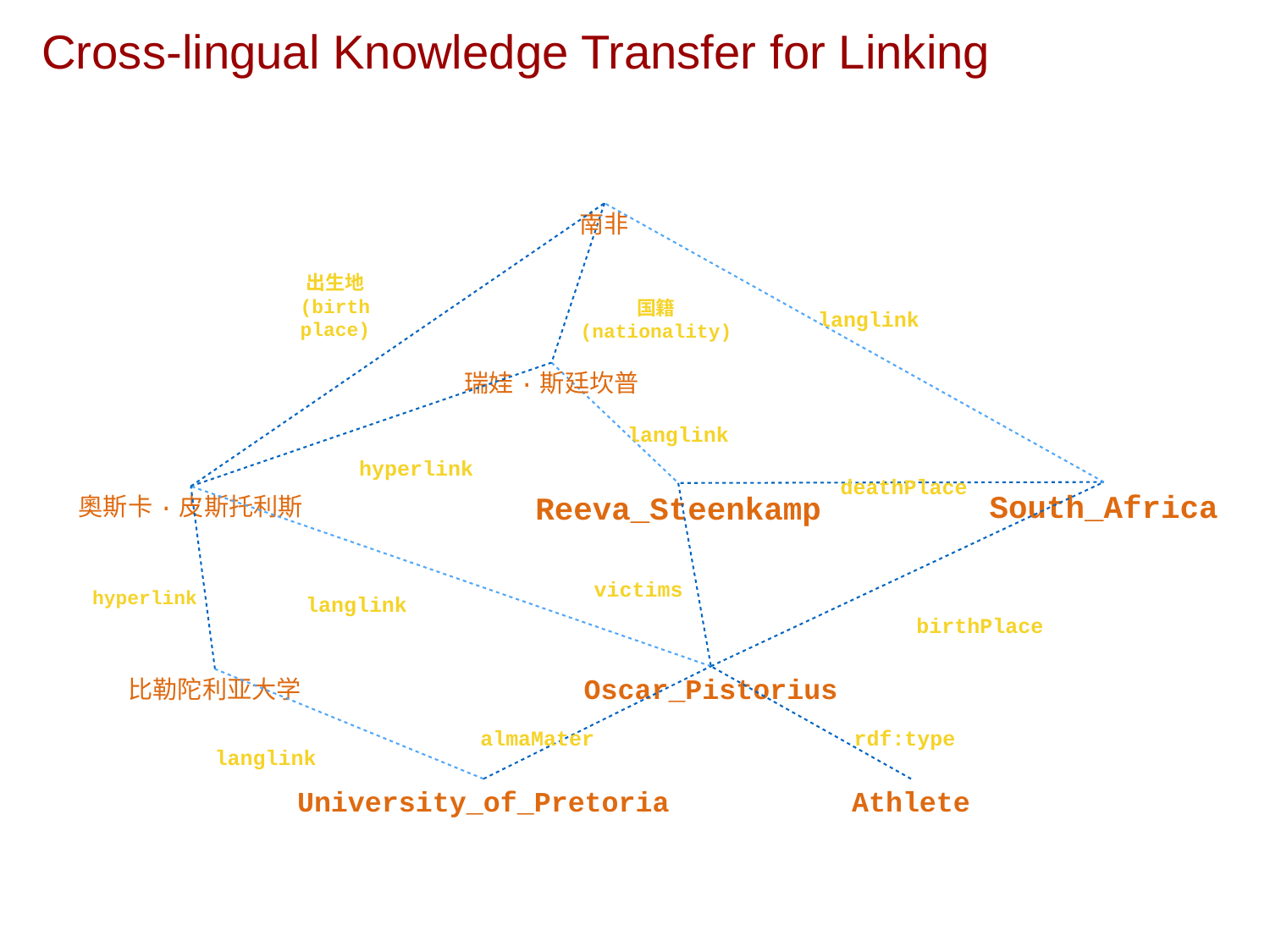

# Cross-lingual Knowledge Transfer for Linking
南非
出生地
(birth
place)
国籍
(nationality)
langlink
瑞娃·斯廷坎普
langlink
hyperlink
deathPlace
奧斯卡·皮斯托利斯
South_Africa
Reeva_Steenkamp
victims
hyperlink
langlink
birthPlace
比勒陀利亚大学
Oscar_Pistorius
almaMater
rdf:type
langlink
University_of_Pretoria
Athlete